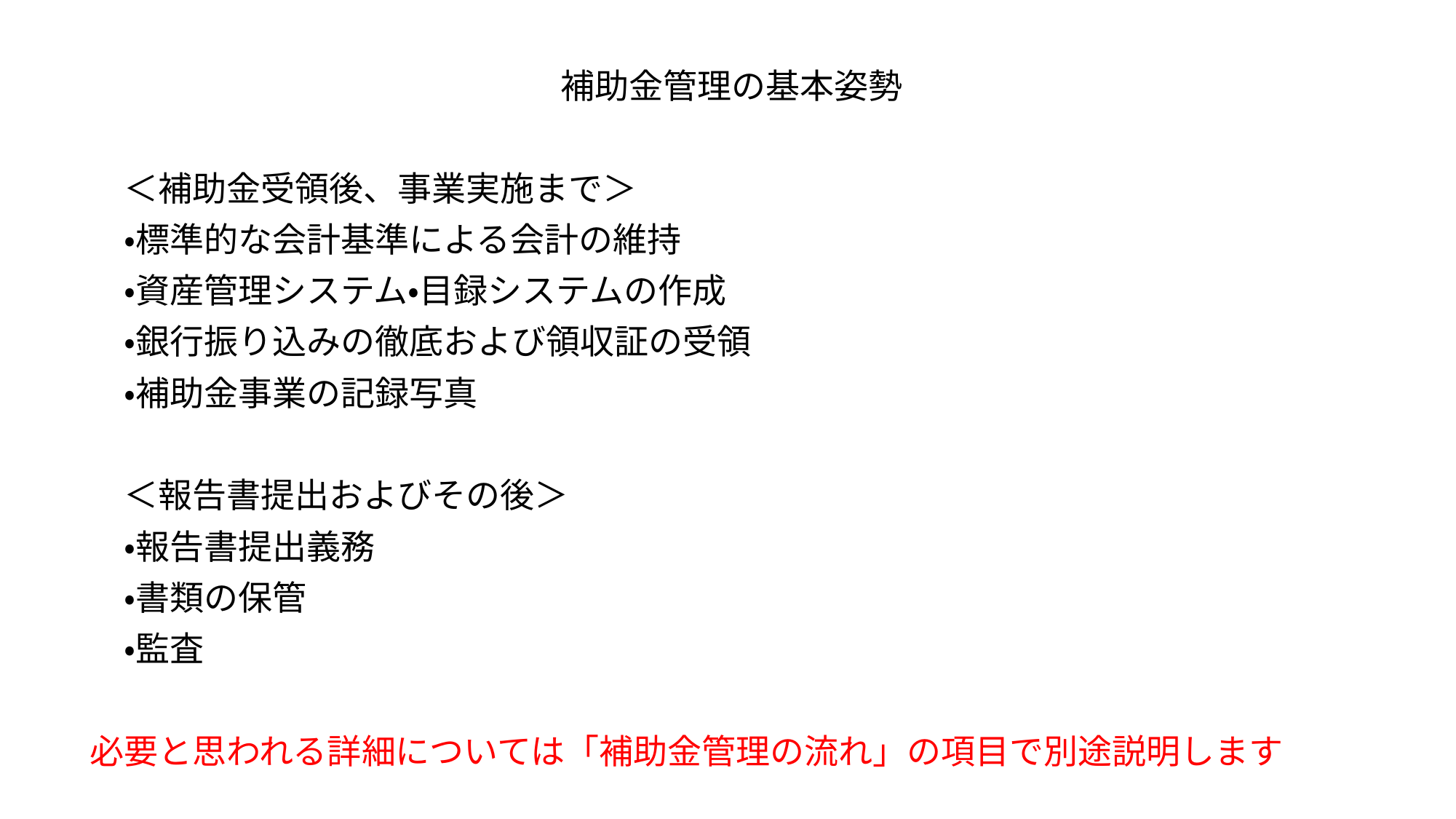

補助金管理の基本姿勢

　＜補助金受領後、事業実施まで＞
　・標準的な会計基準による会計の維持
　・資産管理システム・目録システムの作成
　・銀行振り込みの徹底および領収証の受領
　・補助金事業の記録写真

　＜報告書提出およびその後＞
　・報告書提出義務
　・書類の保管
　・監査

必要と思われる詳細については「補助金管理の流れ」の項目で別途説明します